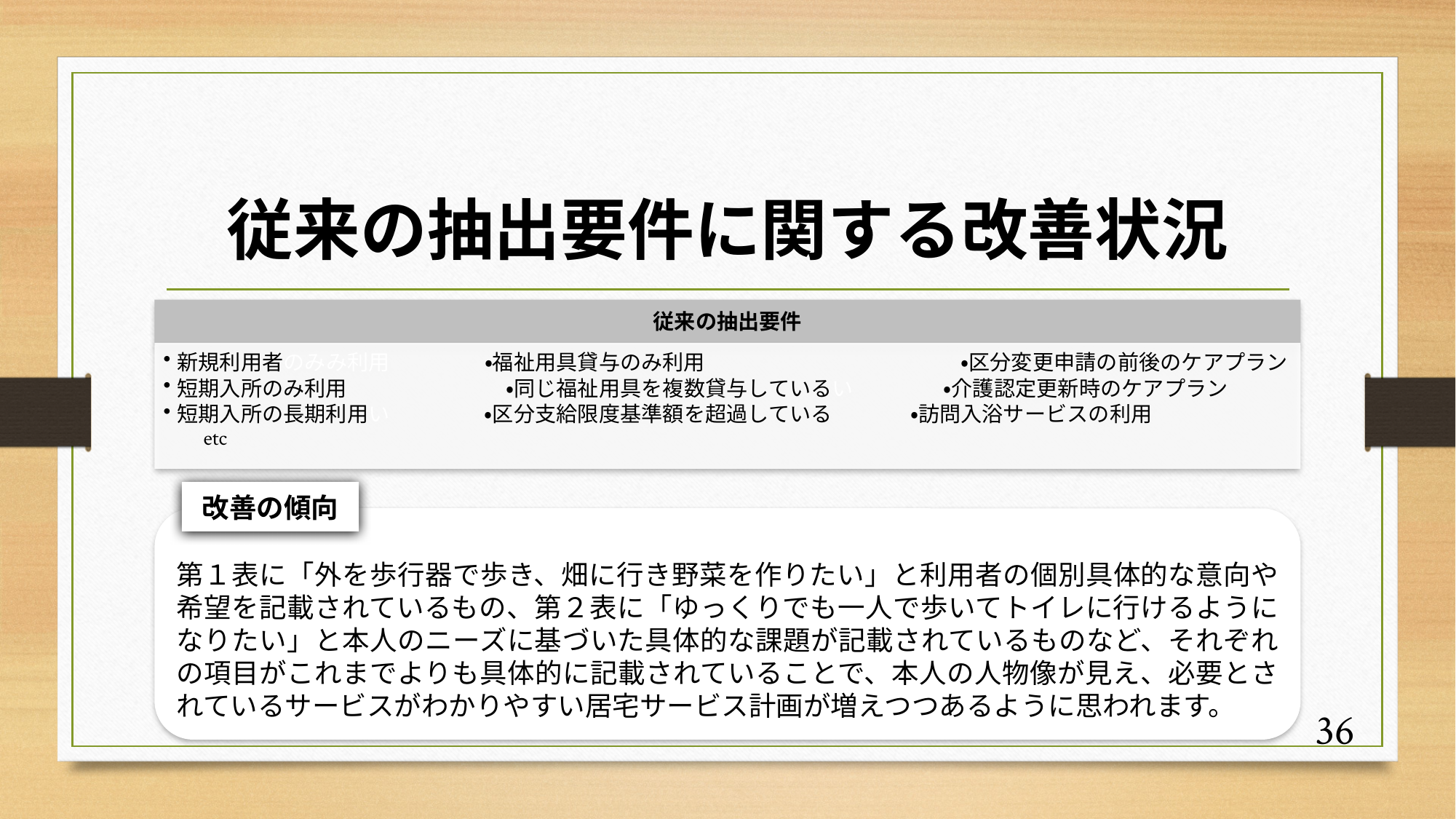

# 従来の抽出要件に関する改善状況
従来の抽出要件
新規利用者のみみ利用　　　　  ・福祉用具貸与のみ利用　　　　　　　　　　　　・区分変更申請の前後のケアプラン
短期入所のみ利用　　　　　 　　 ・同じ福祉用具を複数貸与しているい　 　　　・介護認定更新時のケアプラン
短期入所の長期利用い　　　　  ・区分支給限度基準額を超過している　　　   ・訪問入浴サービスの利用　　　　　　　etc
改善の傾向

第１表に「外を歩行器で歩き、畑に行き野菜を作りたい」と利用者の個別具体的な意向や希望を記載されているもの、第２表に「ゆっくりでも一人で歩いてトイレに行けるようになりたい」と本人のニーズに基づいた具体的な課題が記載されているものなど、それぞれの項目がこれまでよりも具体的に記載されていることで、本人の人物像が見え、必要とされているサービスがわかりやすい居宅サービス計画が増えつつあるように思われます。

36